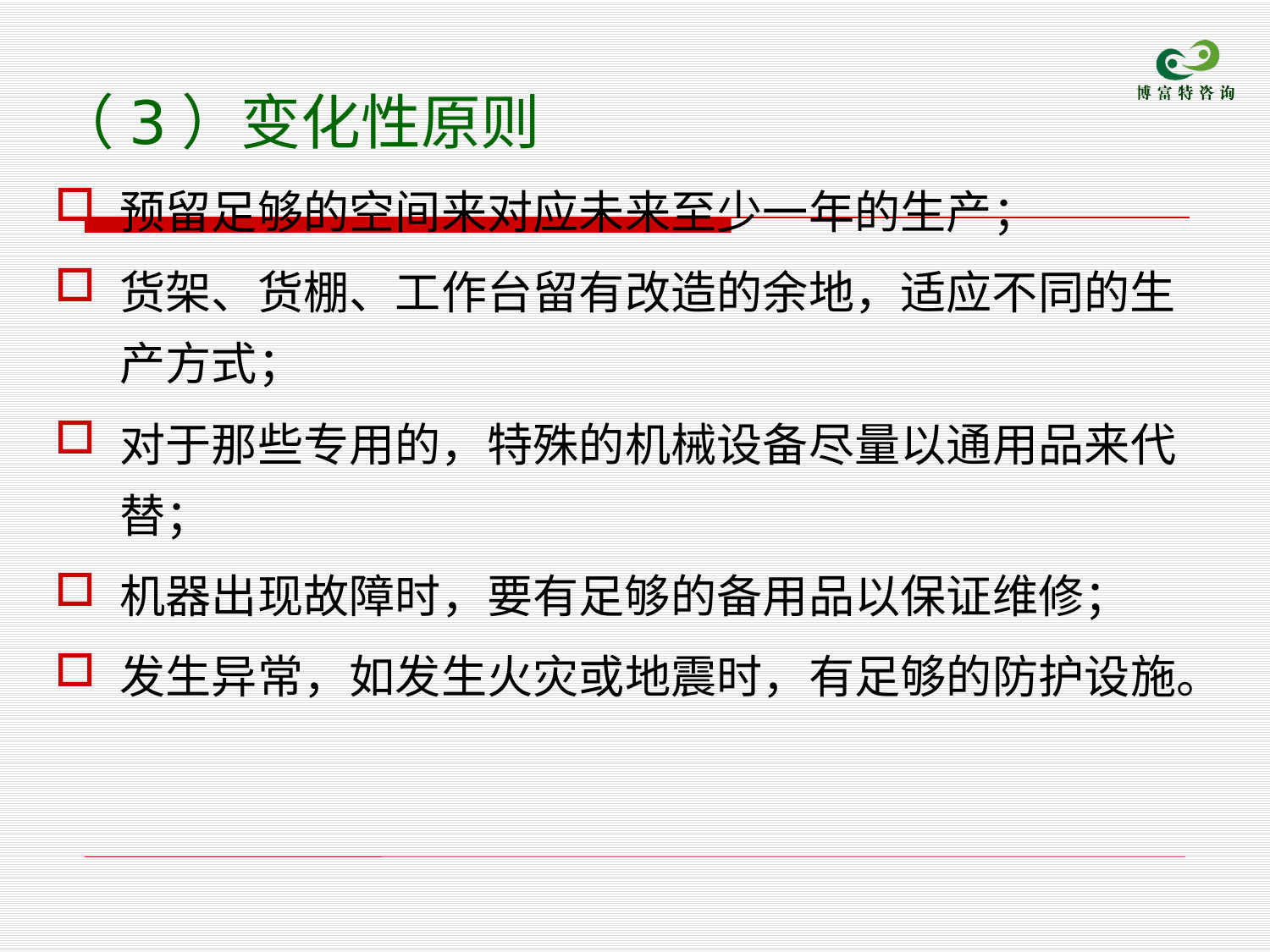

（3）变化性原则
预留足够的空间来对应未来至少一年的生产；
货架、货棚、工作台留有改造的余地，适应不同的生产方式；
对于那些专用的，特殊的机械设备尽量以通用品来代替；
机器出现故障时，要有足够的备用品以保证维修；
发生异常，如发生火灾或地震时，有足够的防护设施。
692